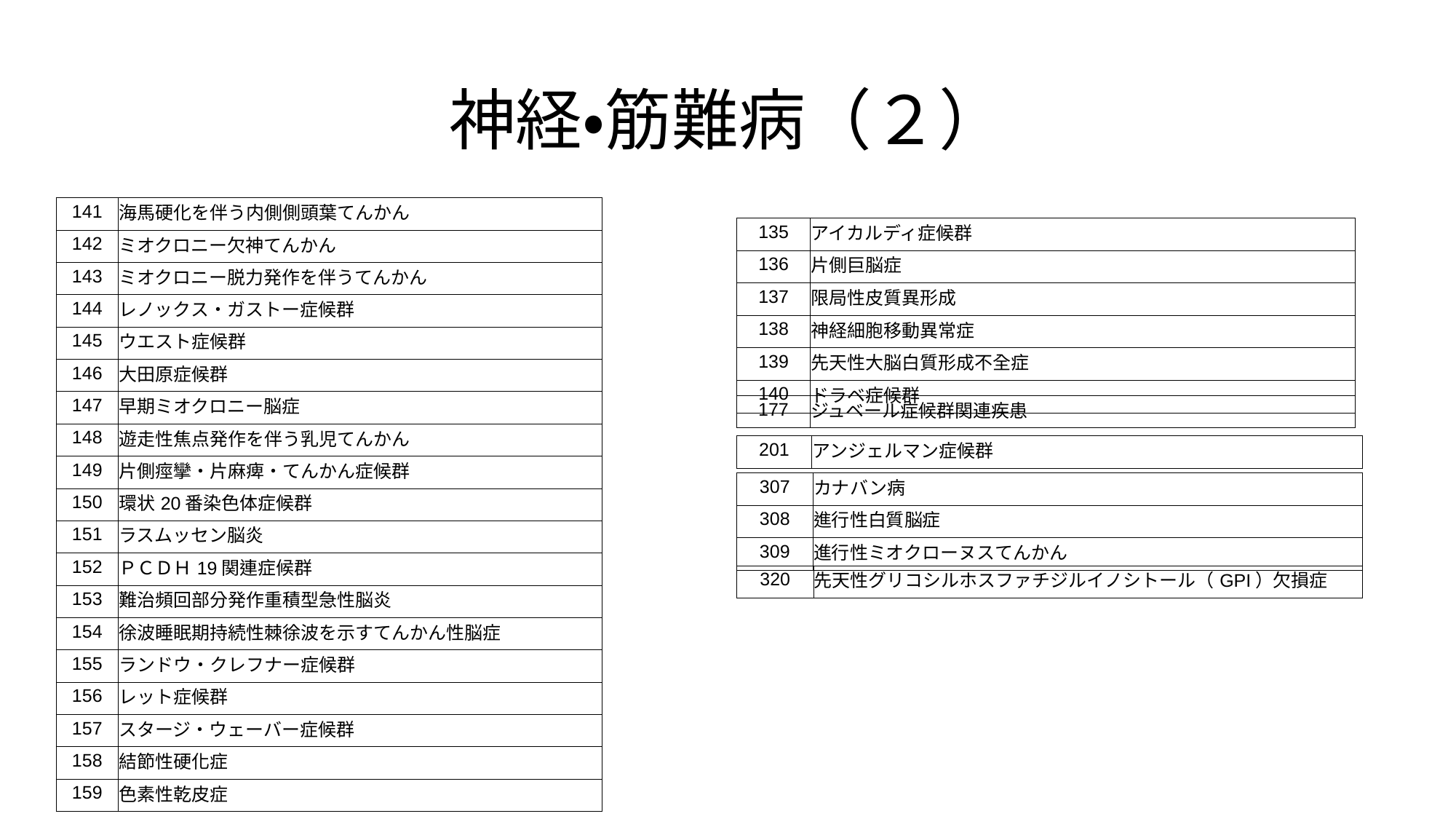

# 神経・筋難病（２）
| 141 | 海馬硬化を伴う内側側頭葉てんかん |
| --- | --- |
| 142 | ミオクロニー欠神てんかん |
| 143 | ミオクロニー脱力発作を伴うてんかん |
| 144 | レノックス・ガストー症候群 |
| 145 | ウエスト症候群 |
| 146 | 大田原症候群 |
| 147 | 早期ミオクロニー脳症 |
| 148 | 遊走性焦点発作を伴う乳児てんかん |
| 149 | 片側痙攣・片麻痺・てんかん症候群 |
| 150 | 環状20番染色体症候群 |
| 151 | ラスムッセン脳炎 |
| 152 | ＰＣＤＨ19関連症候群 |
| 153 | 難治頻回部分発作重積型急性脳炎 |
| 154 | 徐波睡眠期持続性棘徐波を示すてんかん性脳症 |
| 155 | ランドウ・クレフナー症候群 |
| 156 | レット症候群 |
| 157 | スタージ・ウェーバー症候群 |
| 158 | 結節性硬化症 |
| 159 | 色素性乾皮症 |
| 135 | アイカルディ症候群 |
| --- | --- |
| 136 | 片側巨脳症 |
| 137 | 限局性皮質異形成 |
| 138 | 神経細胞移動異常症 |
| 139 | 先天性大脳白質形成不全症 |
| 140 | ドラベ症候群 |
| 177 | ジュベール症候群関連疾患 |
| --- | --- |
| 201 | アンジェルマン症候群 |
| --- | --- |
| 307 | カナバン病 |
| --- | --- |
| 308 | 進行性白質脳症 |
| 309 | 進行性ミオクローヌスてんかん |
| 320 | 先天性グリコシルホスファチジルイノシトール（GPI）欠損症 |
| --- | --- |